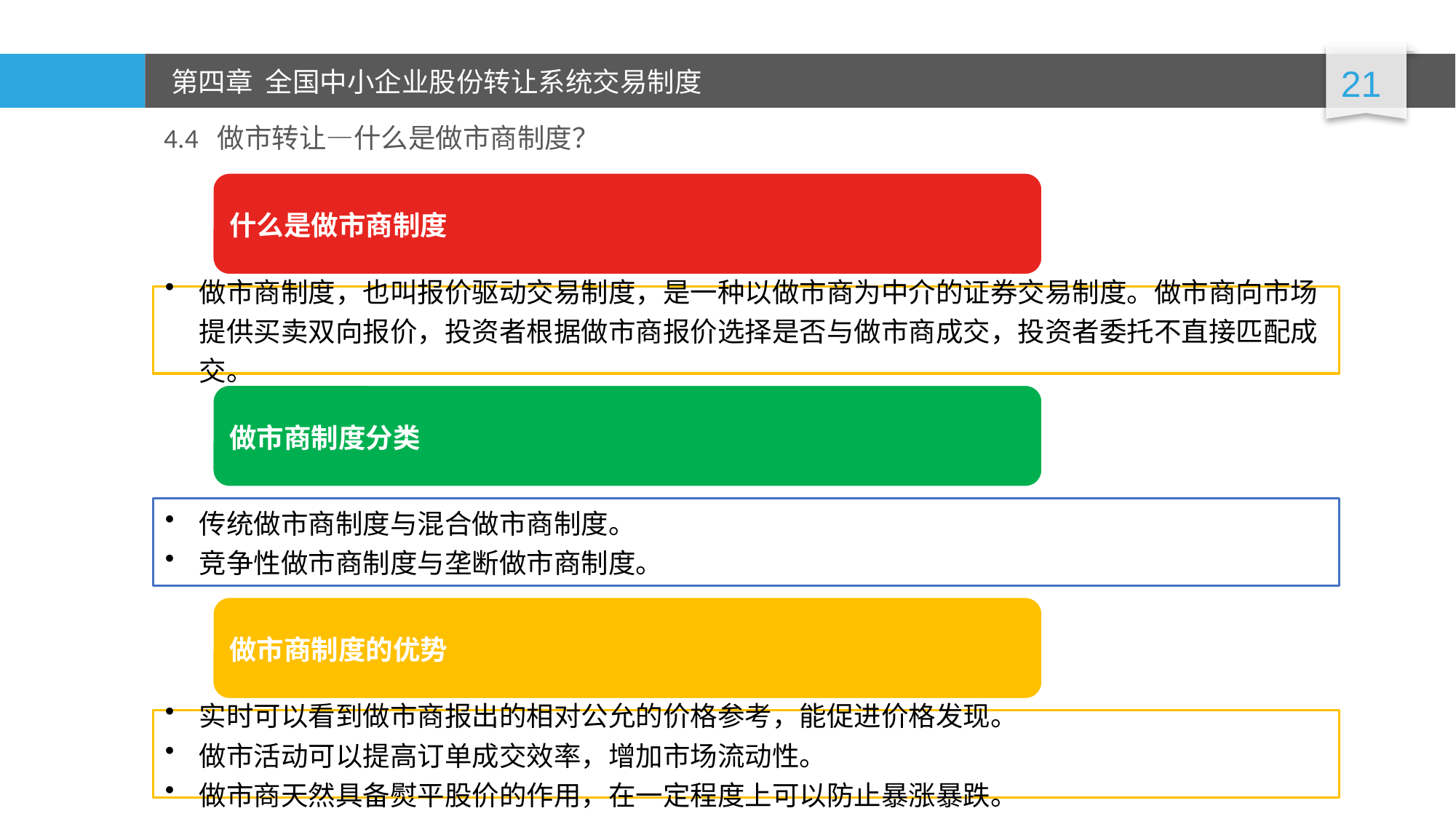

4.4  做市转让—什么是做市商制度？
什么是做市商制度
做市商制度分类
竞争性做市商制度与垄断做市商制度。
传统做市商制度与混合做市商制度。
做市商制度的优势
实时可以看到做市商报出的相对公允的价格参考，能促进价格发现。
做市活动可以提高订单成交效率，增加市场流动性。
做市商天然具备熨平股价的作用，在一定程度上可以防止暴涨暴跌。
做市商制度，也叫报价驱动交易制度，是一种以做市商为中介的证券交易制度。做市商向市场提供买卖双向报价，投资者根据做市商报价选择是否与做市商成交，投资者委托不直接匹配成交。